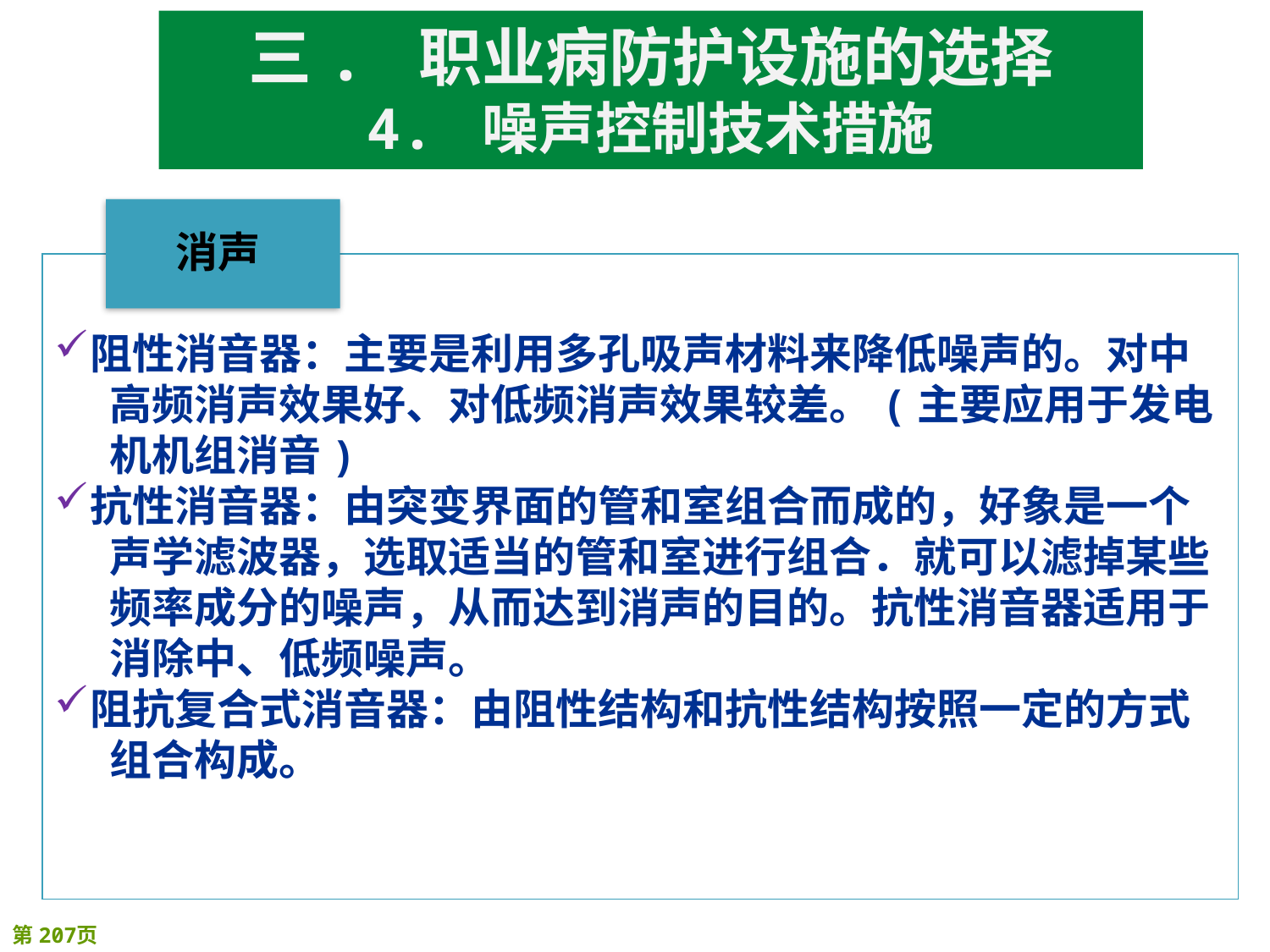

三. 职业病防护设施的选择
4. 噪声控制技术措施
消声

阻性消音器：主要是利用多孔吸声材料来降低噪声的。对中高频消声效果好、对低频消声效果较差。(主要应用于发电机机组消音)
抗性消音器：由突变界面的管和室组合而成的，好象是一个声学滤波器，选取适当的管和室进行组合．就可以滤掉某些频率成分的噪声，从而达到消声的目的。抗性消音器适用于消除中、低频噪声。
阻抗复合式消音器：由阻性结构和抗性结构按照一定的方式组合构成。